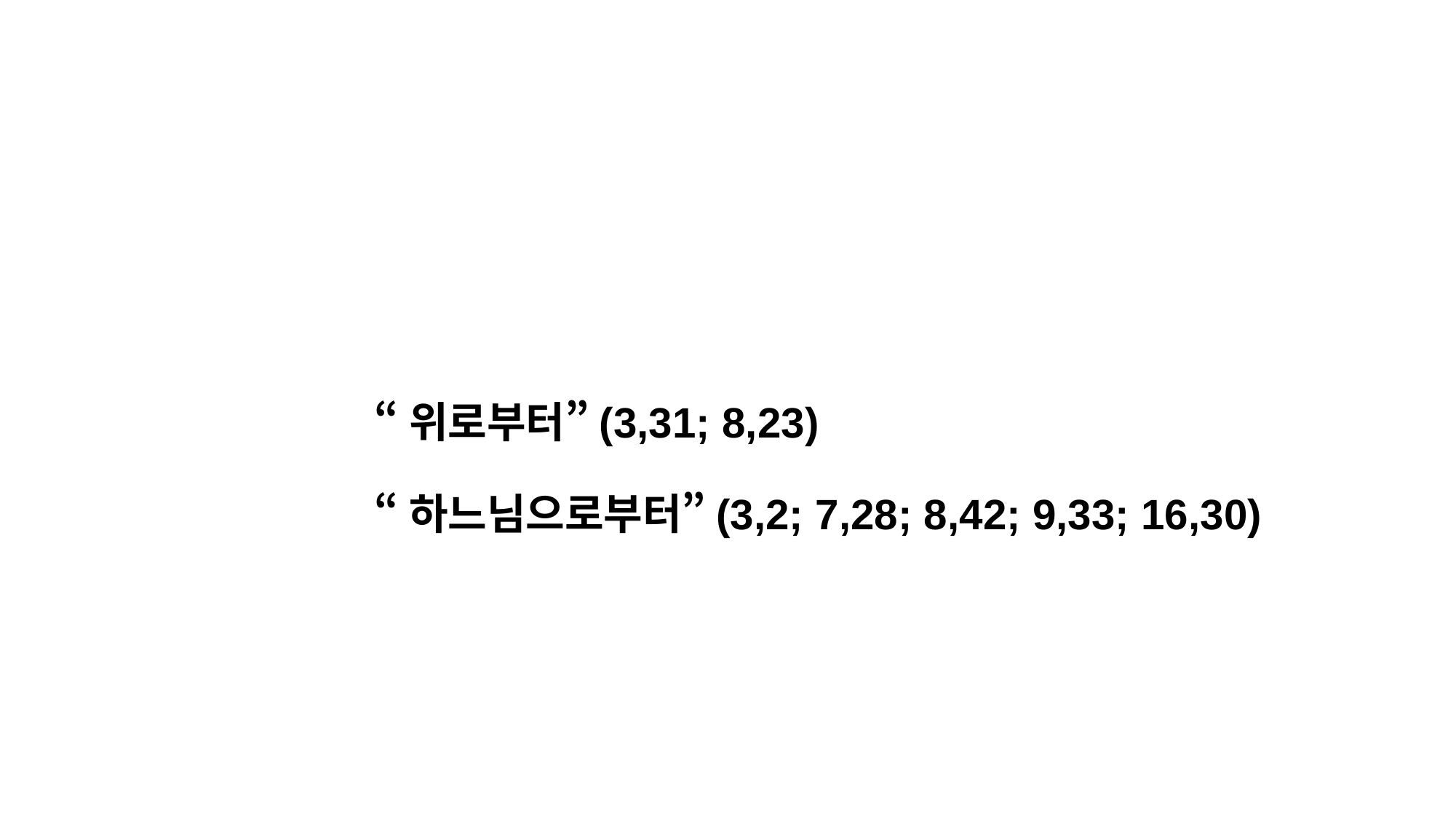

“위로부터”(3,31; 8,23)
“하느님으로부터”(3,2; 7,28; 8,42; 9,33; 16,30)